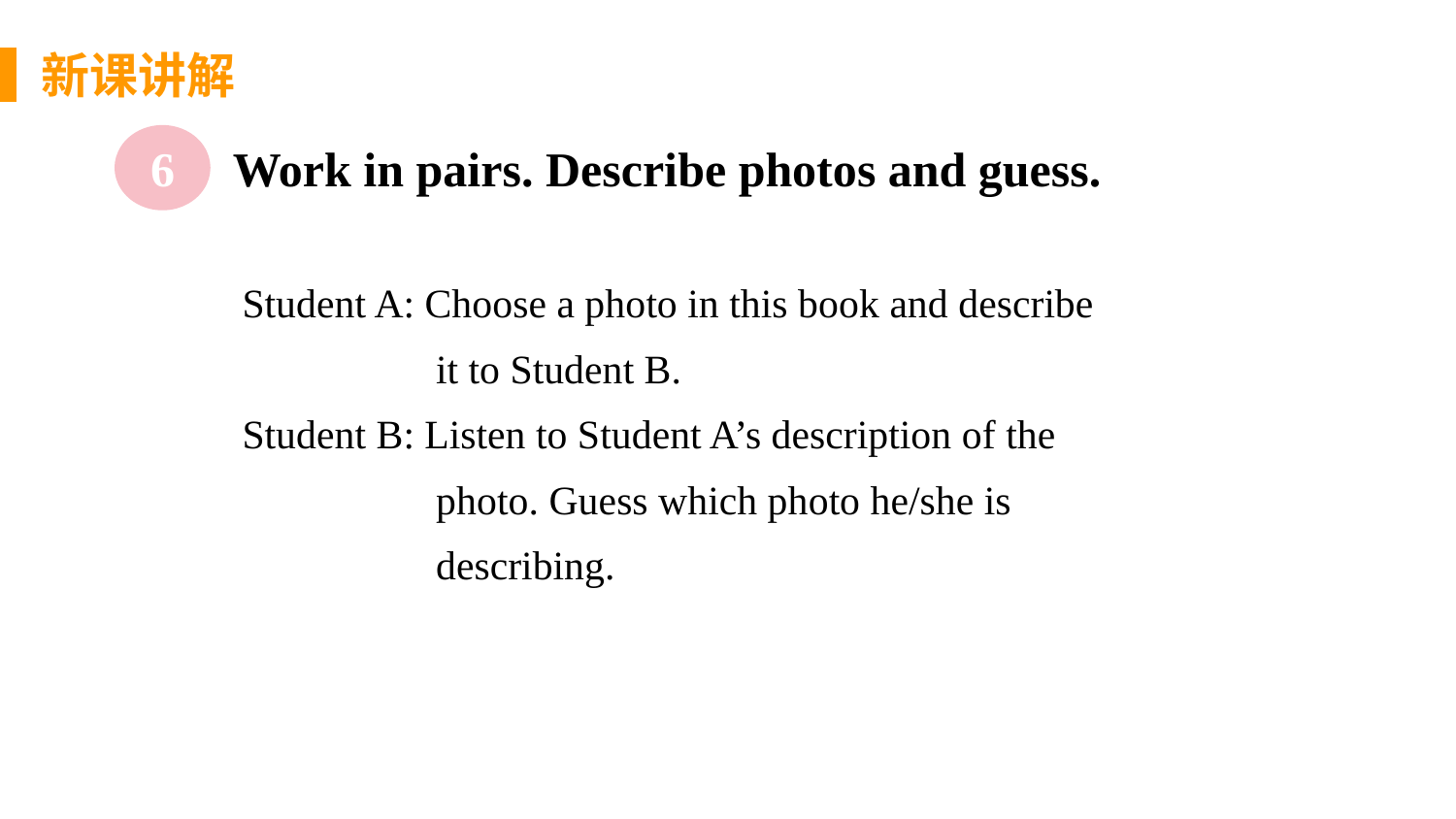

新课讲解

6
Work in pairs. Describe photos and guess.
Student A: Choose a photo in this book and describe
                   it to Student B.
Student B: Listen to Student A’s description of the
                   photo. Guess which photo he/she is
                   describing.